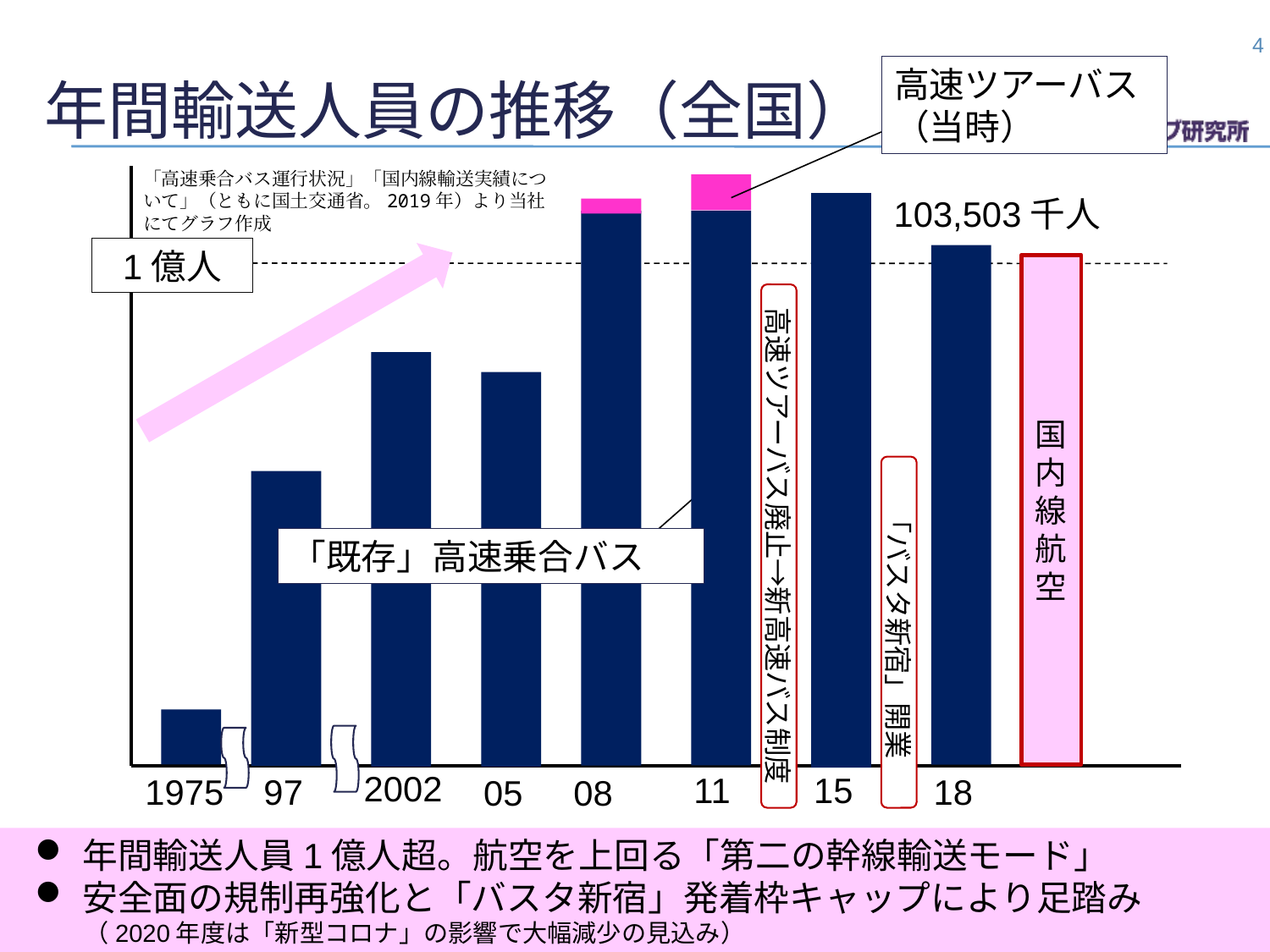

4
# 年間輸送人員の推移（全国）
高速ツアーバス
（当時）
「高速乗合バス運行状況」「国内線輸送実績について」（ともに国土交通省。2019年）より当社にてグラフ作成

103,503千人

1億人

国内線航空
高速ツアーバス廃止→新高速バス制度

「バスタ新宿」開業

「既存」高速乗合バス

2002
15
11
18
97
1975
08
05
年間輸送人員1億人超。航空を上回る「第二の幹線輸送モード」
安全面の規制再強化と「バスタ新宿」発着枠キャップにより足踏み
　　（2020年度は「新型コロナ」の影響で大幅減少の見込み）